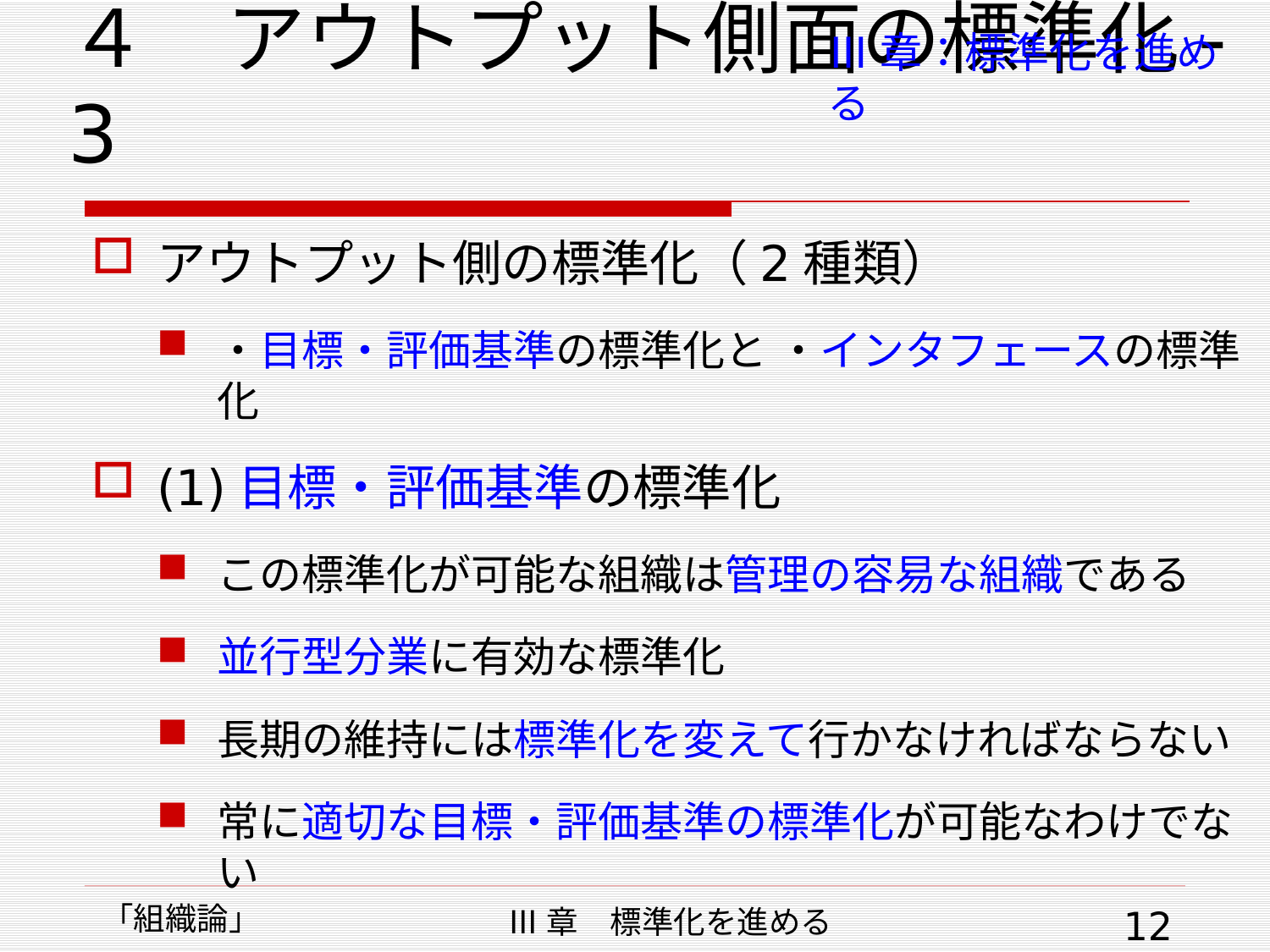

# ４　アウトプット側面の標準化-3
Ⅲ章：標準化を進める
アウトプット側の標準化（2種類）
・目標・評価基準の標準化と ・インタフェースの標準化
(1)目標・評価基準の標準化
この標準化が可能な組織は管理の容易な組織である
並行型分業に有効な標準化
長期の維持には標準化を変えて行かなければならない
常に適切な目標・評価基準の標準化が可能なわけでない
「組織論」
Ⅲ章　標準化を進める
12